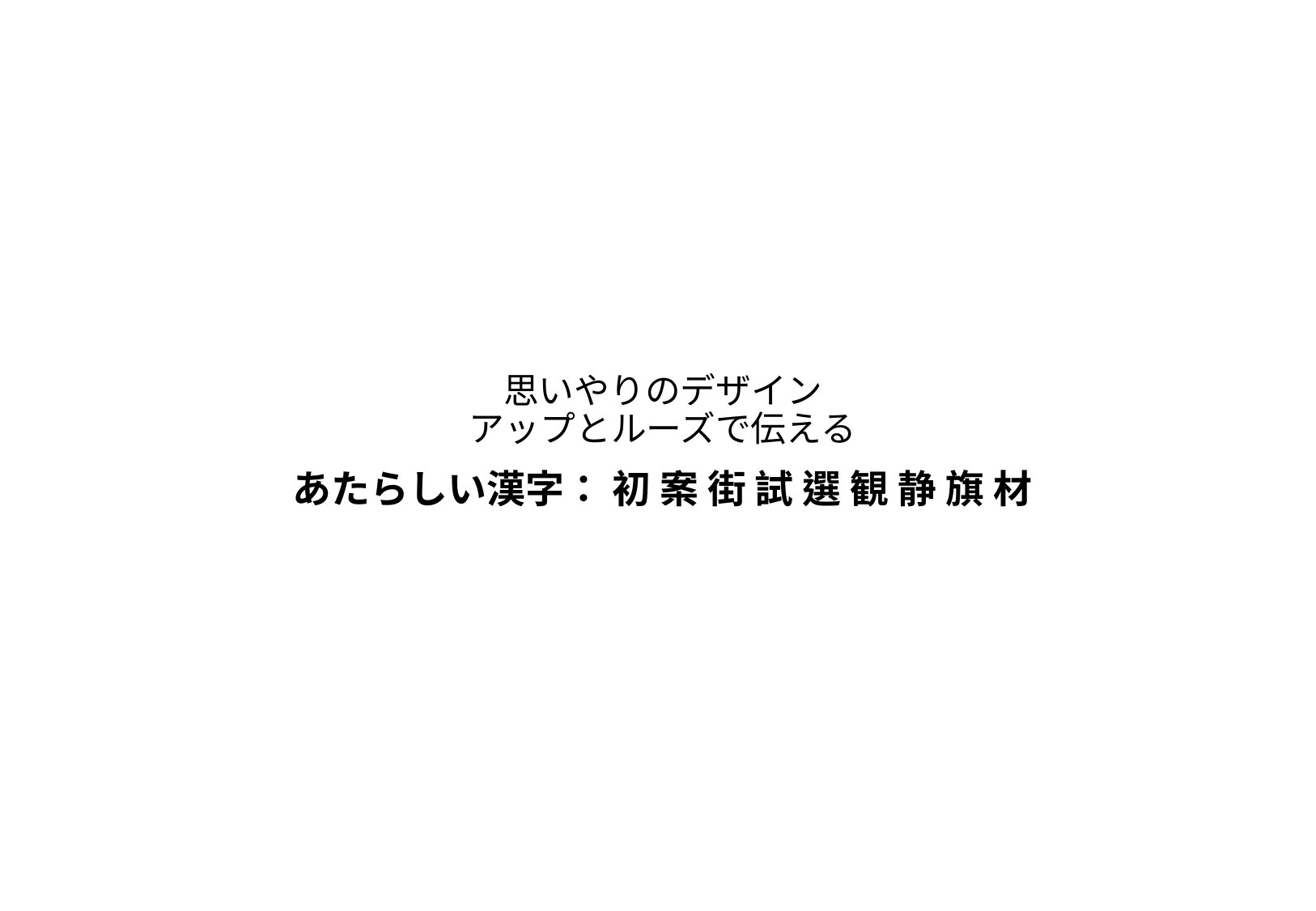

# 思いやりのデザイン アップとルーズで伝える
あたらしい漢字： 初 案 街 試 選 観 静 旗 材